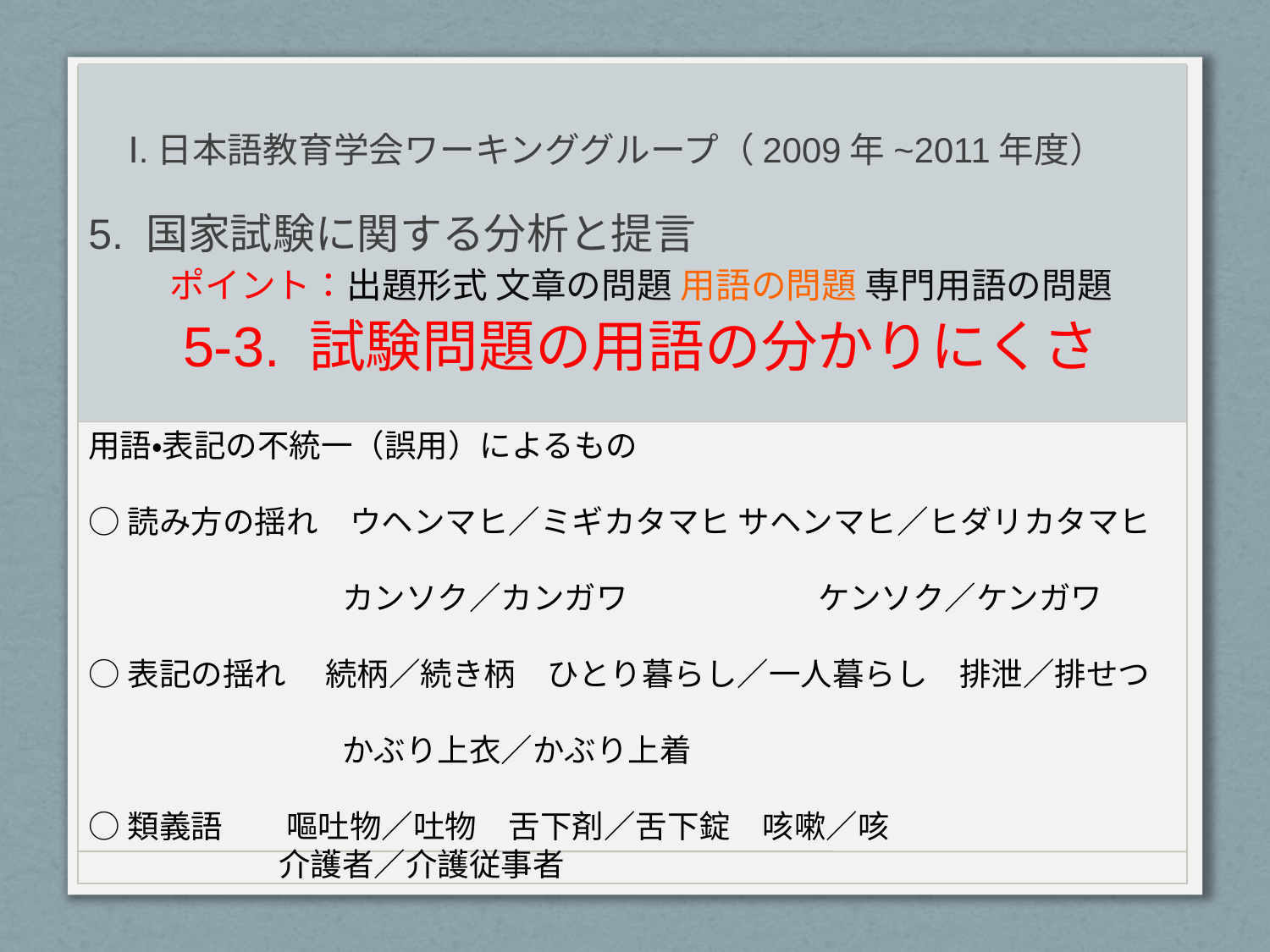

# Ⅰ.日本語教育学会ワーキンググループ（2009年~2011年度）
5. 国家試験に関する分析と提言
ポイント：出題形式 文章の問題 用語の問題 専門用語の問題
5-3. 試験問題の用語の分かりにくさ

用語・表記の不統一（誤用）によるもの

○読み方の揺れ　ウヘンマヒ／ミギカタマヒ サヘンマヒ／ヒダリカタマヒ

　　　　　　　　カンソク／カンガワ　　　　　　ケンソク／ケンガワ

○表記の揺れ 　続柄／続き柄　ひとり暮らし／一人暮らし　排泄／排せつ

　　　　　　　　かぶり上衣／かぶり上着

○類義語　　嘔吐物／吐物　舌下剤／舌下錠　咳嗽／咳
　　　　　　介護者／介護従事者